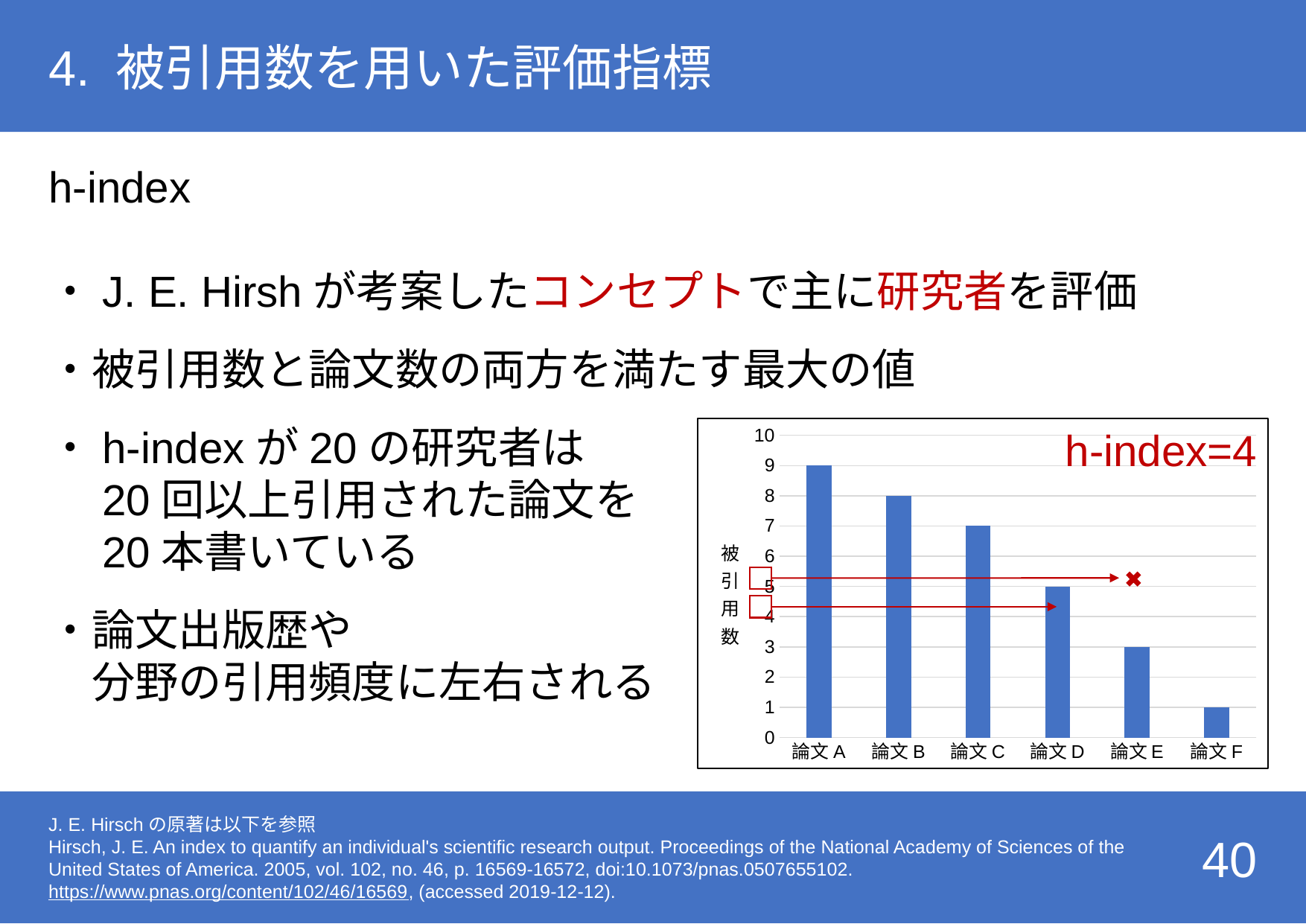

# 4. 被引用数を用いた評価指標
h-index

・J. E. Hirshが考案したコンセプトで主に研究者を評価

・被引用数と論文数の両方を満たす最大の値

・h-indexが20の研究者は
　20回以上引用された論文を
　20本書いている

・論文出版歴や
　分野の引用頻度に左右される

### Chart

| Category | 被引用数 |
|---|---|
| 論文A | 9.0 |
| 論文B | 8.0 |
| 論文C | 7.0 |
| 論文D | 5.0 |
| 論文E | 3.0 |
| 論文F | 1.0 |
h-index=4

J. E. Hirschの原著は以下を参照
Hirsch, J. E. An index to quantify an individual's scientific research output. Proceedings of the National Academy of Sciences of the United States of America. 2005, vol. 102, no. 46, p. 16569-16572, doi:10.1073/pnas.0507655102. https://www.pnas.org/content/102/46/16569, (accessed 2019-12-12).
40